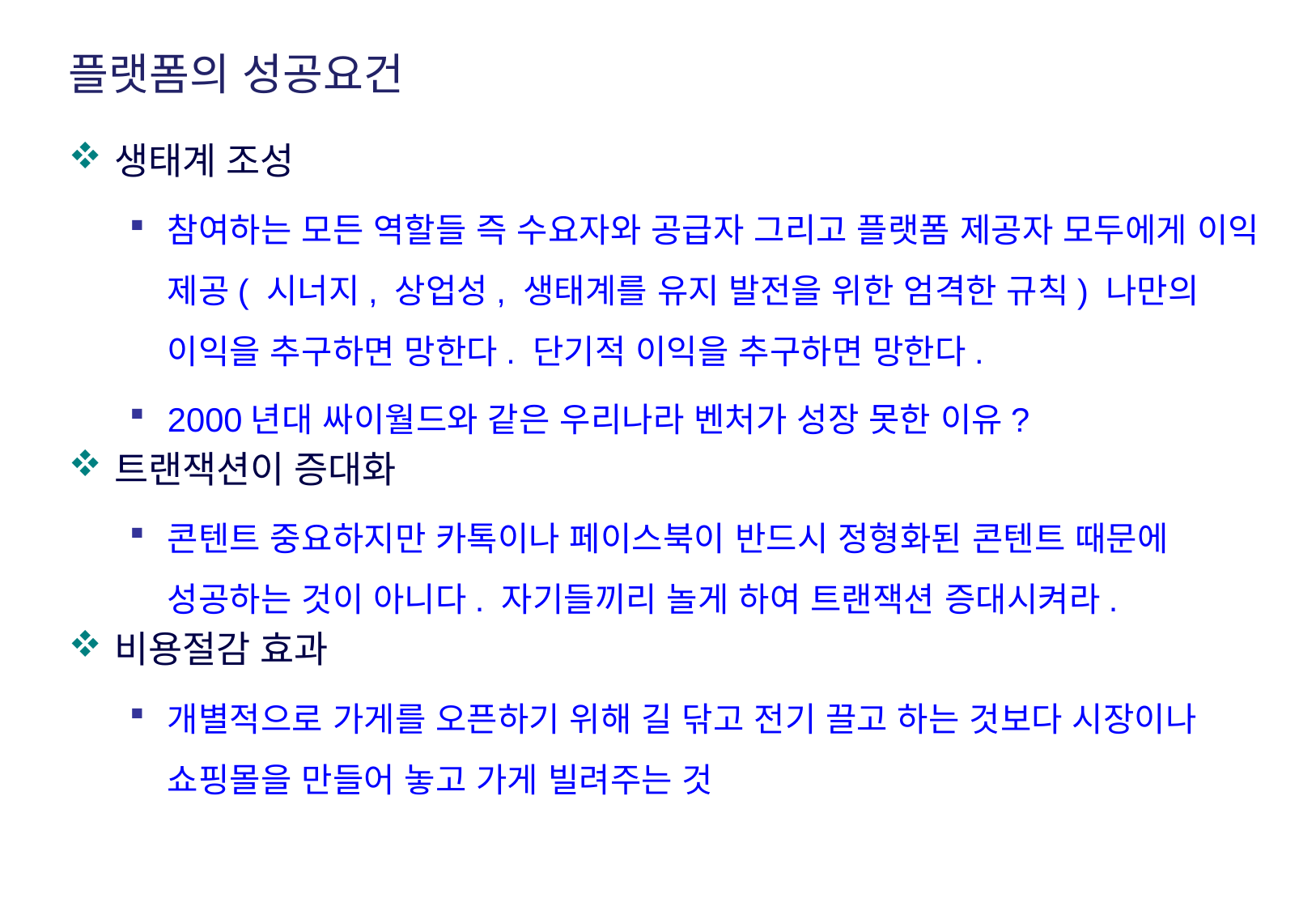

# 플랫폼의 성공요건
생태계 조성
참여하는 모든 역할들 즉 수요자와 공급자 그리고 플랫폼 제공자 모두에게 이익 제공( 시너지, 상업성, 생태계를 유지 발전을 위한 엄격한 규칙) 나만의 이익을 추구하면 망한다. 단기적 이익을 추구하면 망한다.
2000년대 싸이월드와 같은 우리나라 벤처가 성장 못한 이유?
트랜잭션이 증대화
콘텐트 중요하지만 카톡이나 페이스북이 반드시 정형화된 콘텐트 때문에 성공하는 것이 아니다. 자기들끼리 놀게 하여 트랜잭션 증대시켜라.
비용절감 효과
개별적으로 가게를 오픈하기 위해 길 닦고 전기 끌고 하는 것보다 시장이나 쇼핑몰을 만들어 놓고 가게 빌려주는 것